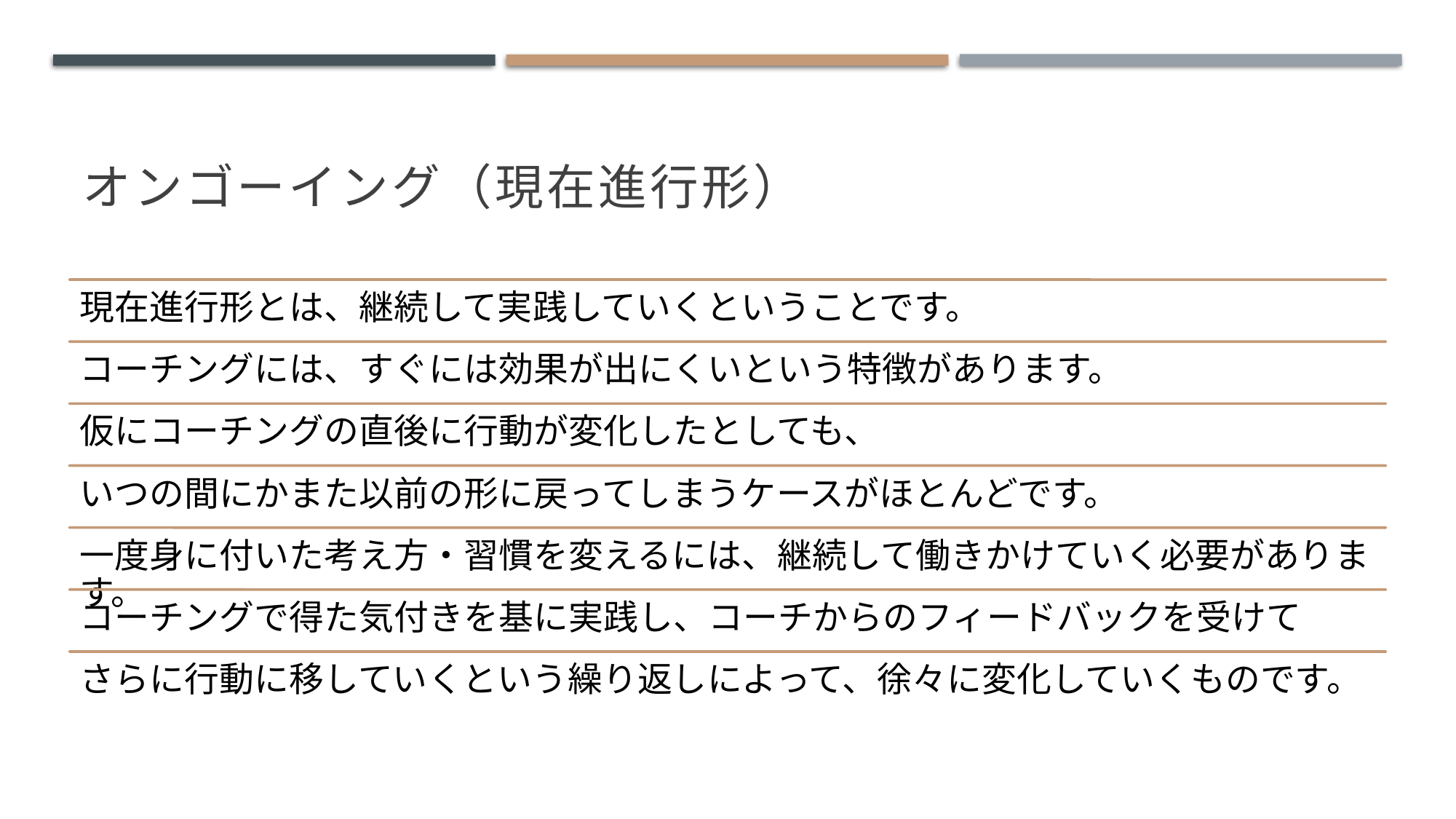

# オンゴーイング（現在進行形）
現在進行形とは、継続して実践していくということです。
コーチングには、すぐには効果が出にくいという特徴があります。
仮にコーチングの直後に行動が変化したとしても、
いつの間にかまた以前の形に戻ってしまうケースがほとんどです。
一度身に付いた考え方・習慣を変えるには、継続して働きかけていく必要があります。
コーチングで得た気付きを基に実践し、コーチからのフィードバックを受けて
さらに行動に移していくという繰り返しによって、徐々に変化していくものです。